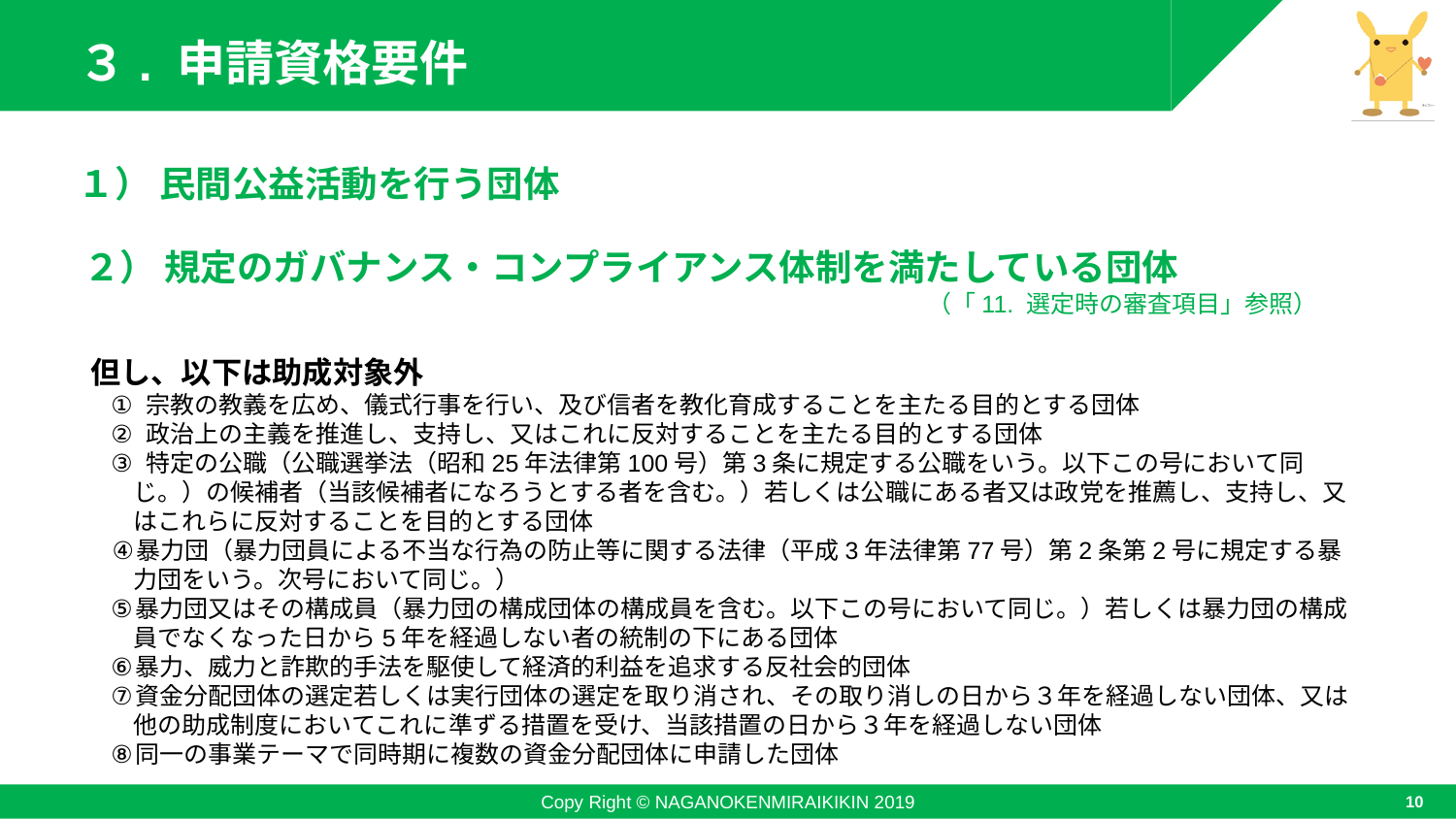

# ３. 申請資格要件
１） 民間公益活動を行う団体

２） 規定のガバナンス・コンプライアンス体制を満たしている団体
（「11. 選定時の審査項目」参照）
但し、以下は助成対象外
 宗教の教義を広め、儀式行事を行い、及び信者を教化育成することを主たる目的とする団体
 政治上の主義を推進し、支持し、又はこれに反対することを主たる目的とする団体
 特定の公職（公職選挙法（昭和25年法律第100号）第3条に規定する公職をいう。以下この号において同じ。）の候補者（当該候補者になろうとする者を含む。）若しくは公職にある者又は政党を推薦し、支持し、又はこれらに反対することを目的とする団体
暴力団（暴力団員による不当な行為の防止等に関する法律（平成3年法律第77号）第2条第2号に規定する暴力団をいう。次号において同じ。）
暴力団又はその構成員（暴力団の構成団体の構成員を含む。以下この号において同じ。）若しくは暴力団の構成員でなくなった日から5年を経過しない者の統制の下にある団体
暴力、威力と詐欺的手法を駆使して経済的利益を追求する反社会的団体
資金分配団体の選定若しくは実行団体の選定を取り消され、その取り消しの日から３年を経過しない団体、又は他の助成制度においてこれに準ずる措置を受け、当該措置の日から３年を経過しない団体
同一の事業テーマで同時期に複数の資金分配団体に申請した団体

Copy Right © NAGANOKENMIRAIKIKIN 2019
10